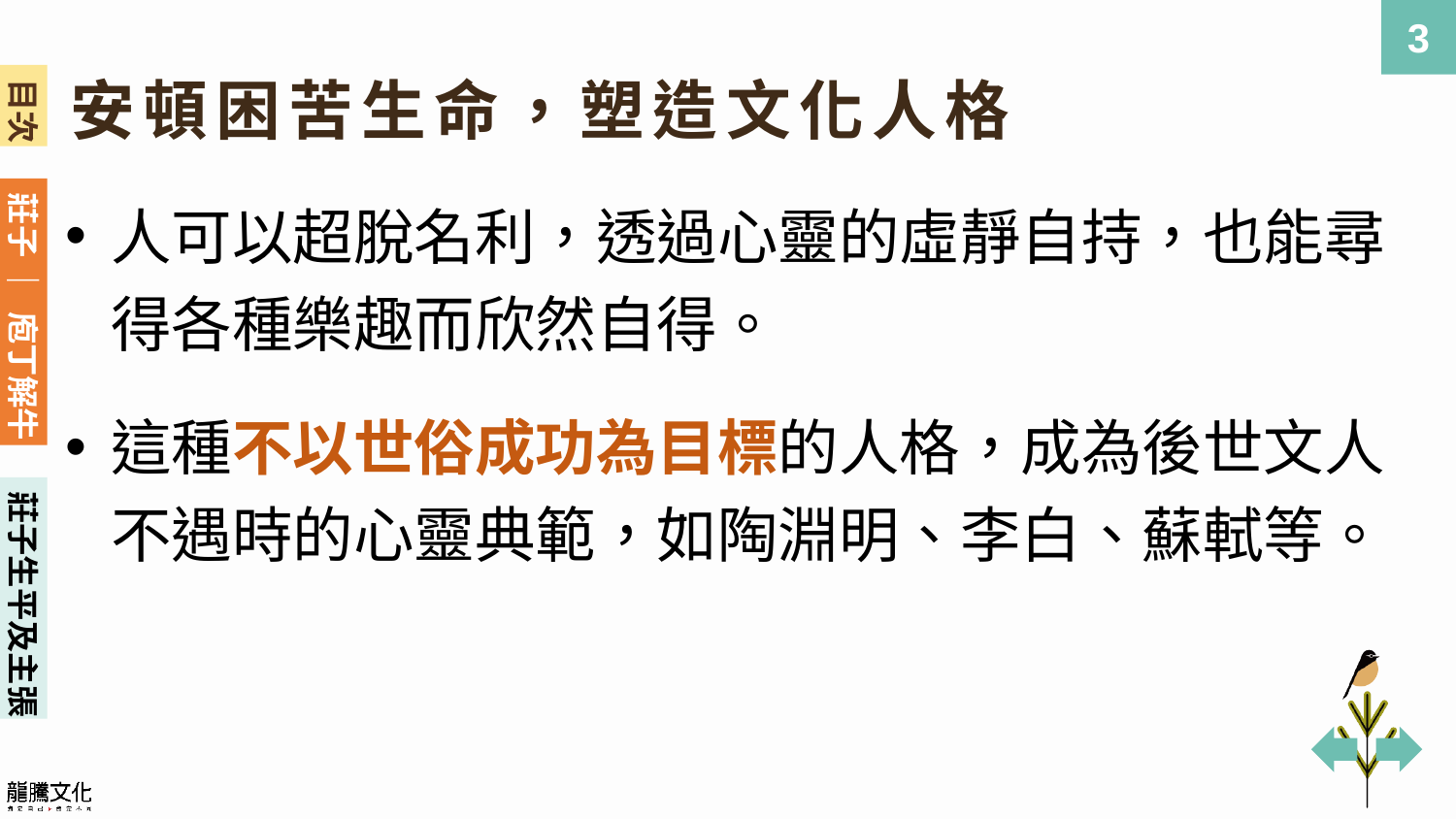

安頓困苦生命，塑造文化人格
人可以超脫名利，透過心靈的虛靜自持，也能尋得各種樂趣而欣然自得。
這種不以世俗成功為目標的人格，成為後世文人不遇時的心靈典範，如陶淵明、李白、蘇軾等。
莊子生平及主張